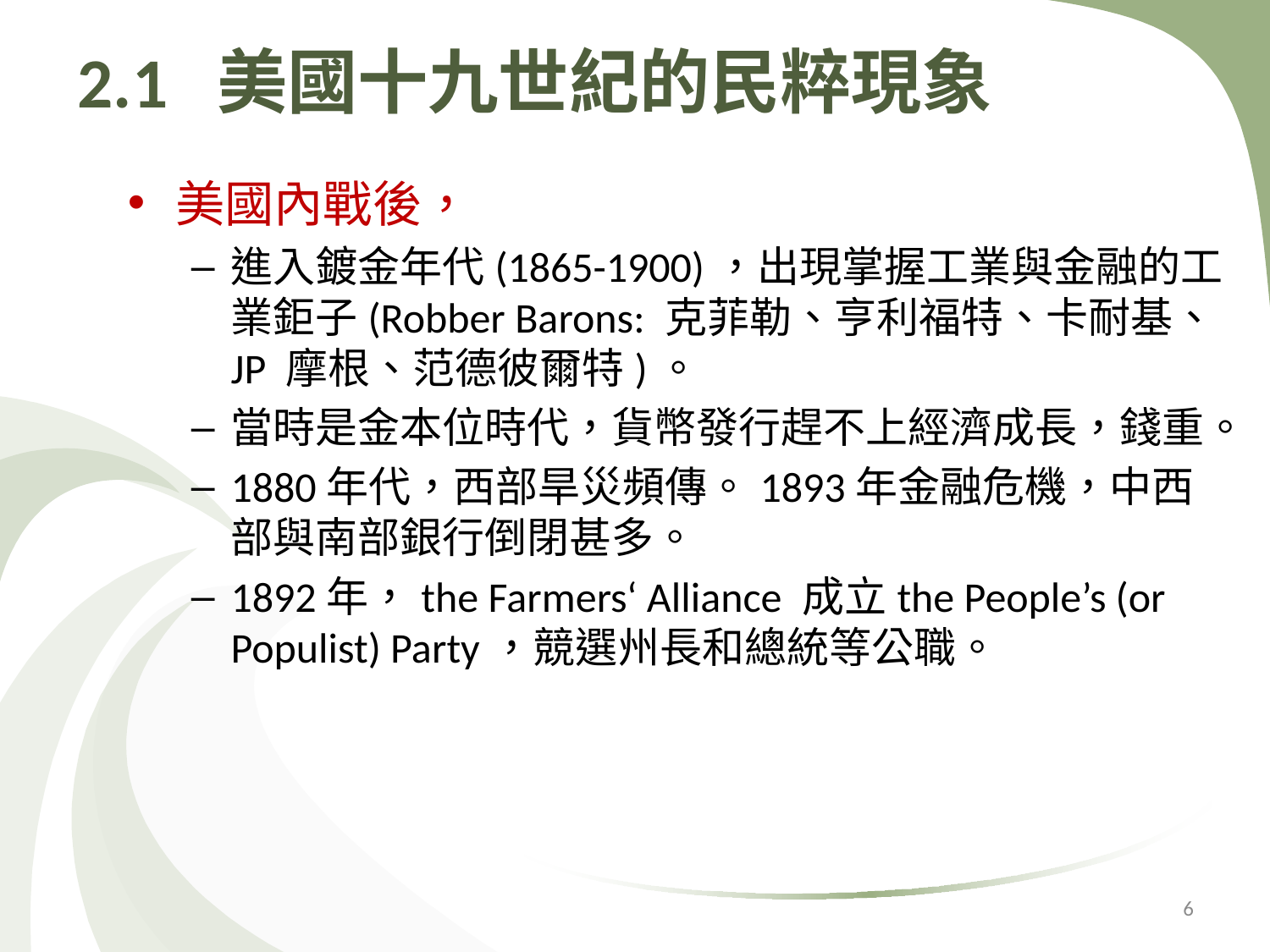

# 2.1  美國十九世紀的民粹現象
美國內戰後，
進入鍍金年代(1865-1900)，出現掌握工業與金融的工業鉅子(Robber Barons: 克菲勒、亨利福特、卡耐基、JP 摩根、范德彼爾特)。
當時是金本位時代，貨幣發行趕不上經濟成長，錢重。
1880年代，西部旱災頻傳。1893年金融危機，中西部與南部銀行倒閉甚多。
1892年，the Farmers‘ Alliance 成立the People’s (or Populist) Party，競選州長和總統等公職。
6